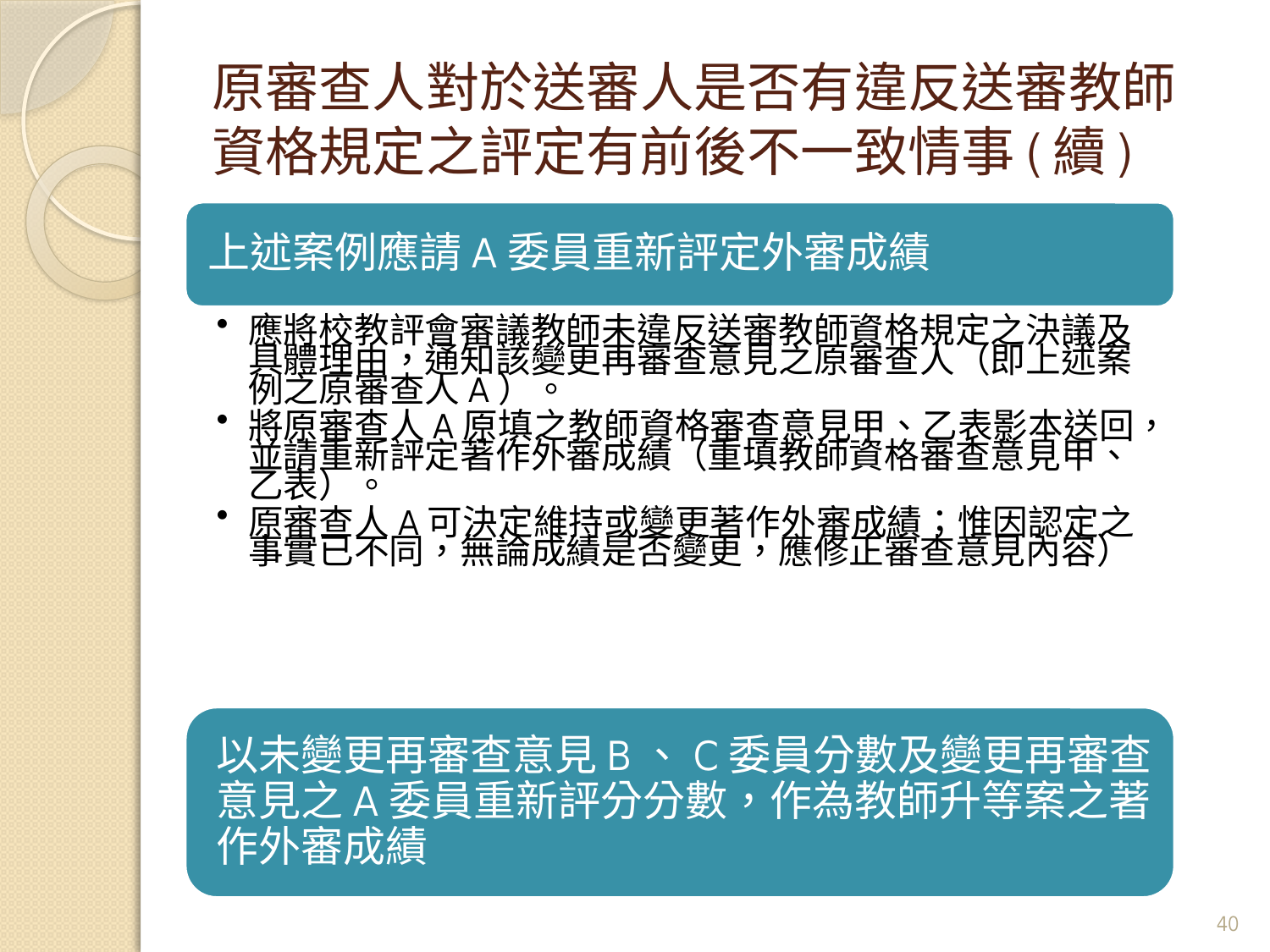

# 原審查人對於送審人是否有違反送審教師資格規定之評定有前後不一致情事(續)
上述案例應請A委員重新評定外審成績
應將校教評會審議教師未違反送審教師資格規定之決議及具體理由，通知該變更再審查意見之原審查人（即上述案例之原審查人A）。
將原審查人A原填之教師資格審查意見甲、乙表影本送回，並請重新評定著作外審成績（重填教師資格審查意見甲、乙表）。
原審查人A可決定維持或變更著作外審成績；惟因認定之事實已不同，無論成績是否變更，應修正審查意見內容）
以未變更再審查意見B、C委員分數及變更再審查意見之A委員重新評分分數，作為教師升等案之著作外審成績

40